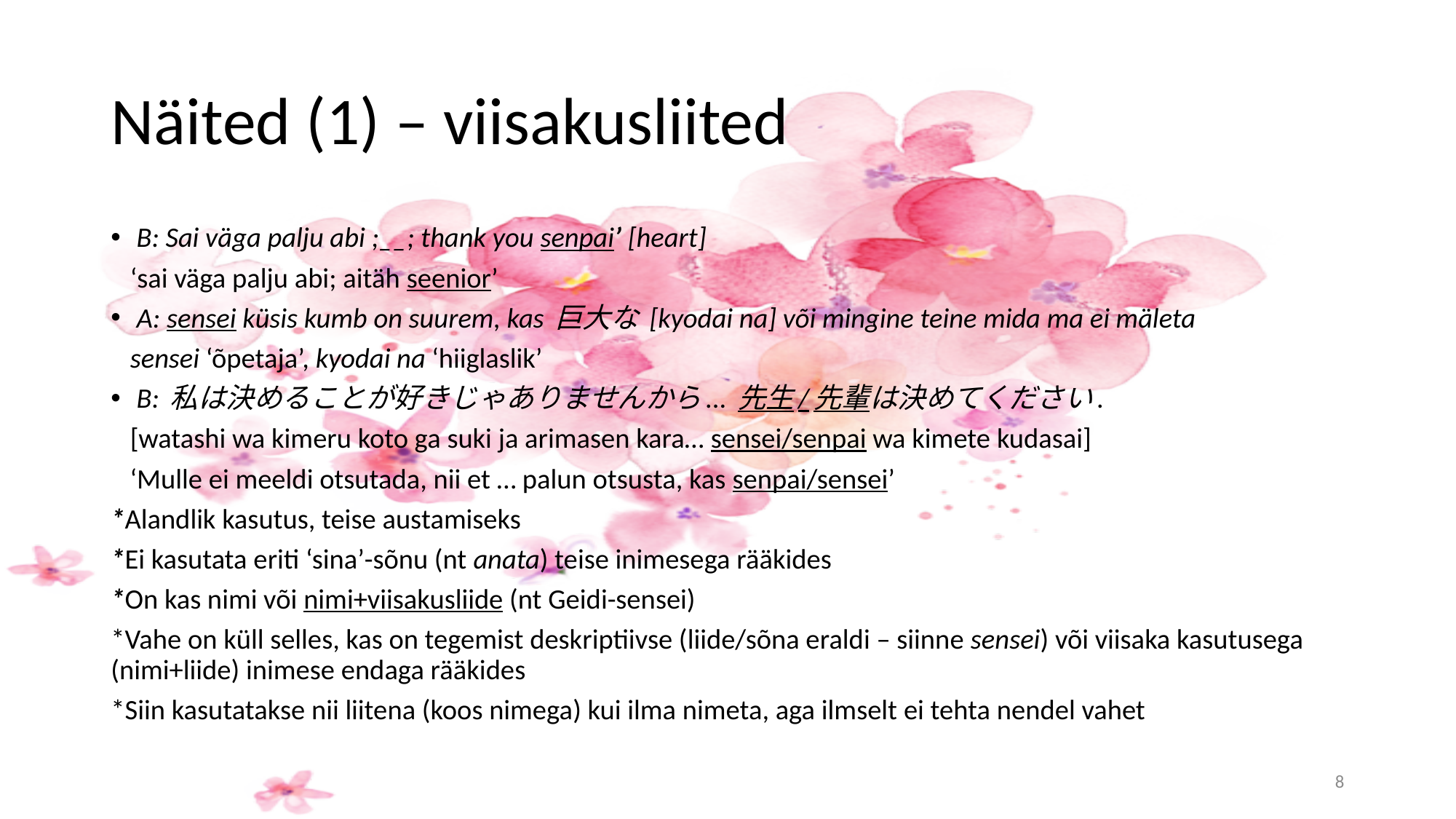

# Näited (1) – viisakusliited
B: Sai väga palju abi ;__; thank you senpai’ [heart]
   ‘sai väga palju abi; aitäh seenior’
A: sensei küsis kumb on suurem, kas 巨大な [kyodai na] või mingine teine mida ma ei mäleta
   sensei ‘õpetaja’, kyodai na ‘hiiglaslik’
B: 私は決めることが好きじゃありませんから... 先生/先輩は決めてください.
   [watashi wa kimeru koto ga suki ja arimasen kara… sensei/senpai wa kimete kudasai]
   ‘Mulle ei meeldi otsutada, nii et … palun otsusta, kas senpai/sensei’
*Alandlik kasutus, teise austamiseks
*Ei kasutata eriti ‘sina’-sõnu (nt anata) teise inimesega rääkides
*On kas nimi või nimi+viisakusliide (nt Geidi-sensei)
*Vahe on küll selles, kas on tegemist deskriptiivse (liide/sõna eraldi – siinne sensei) või viisaka kasutusega (nimi+liide) inimese endaga rääkides
*Siin kasutatakse nii liitena (koos nimega) kui ilma nimeta, aga ilmselt ei tehta nendel vahet

8